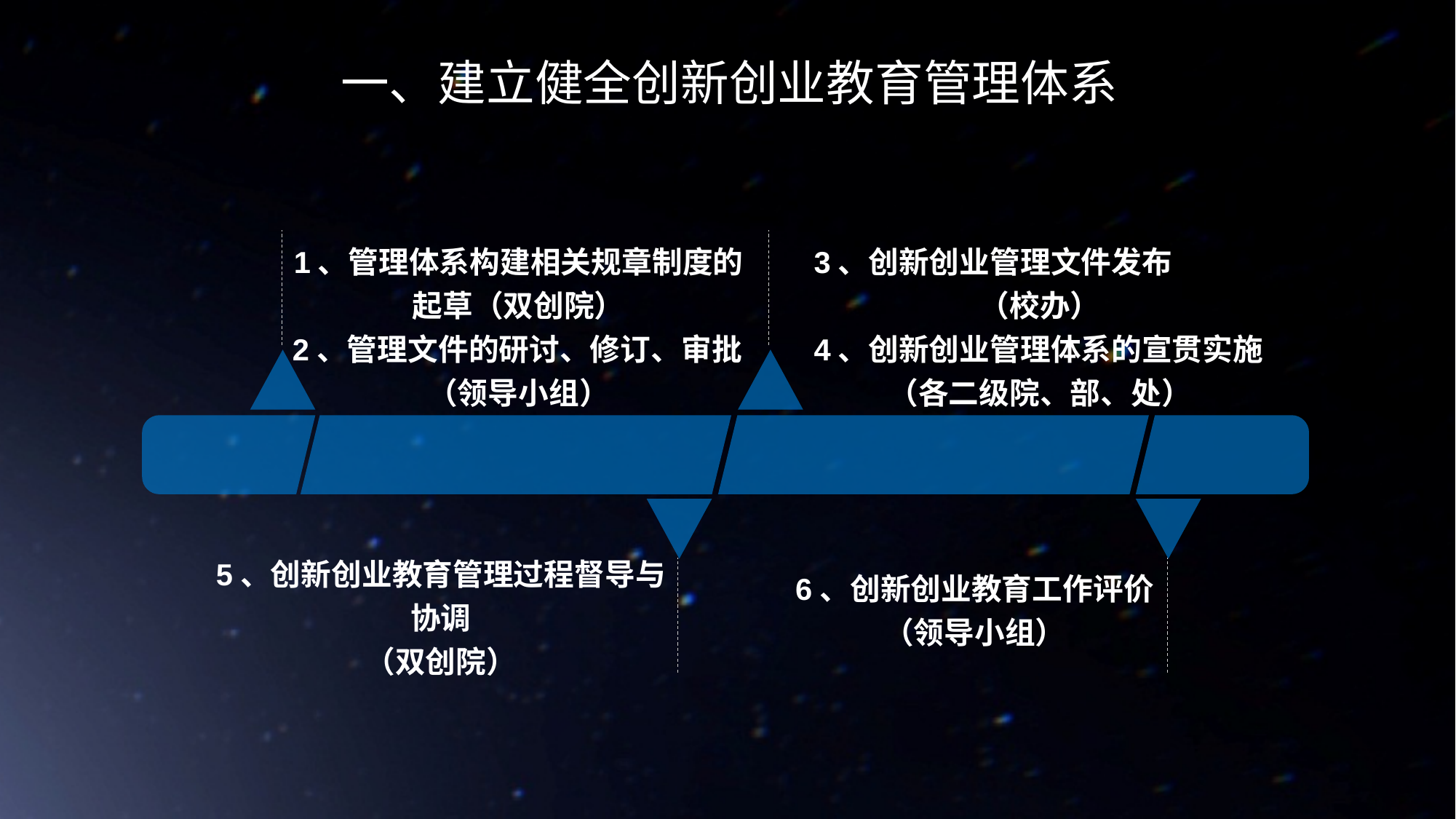

一、建立健全创新创业教育管理体系

1、管理体系构建相关规章制度的起草（双创院）
2、管理文件的研讨、修订、审批
（领导小组）
3、创新创业管理文件发布
（校办）
4、创新创业管理体系的宣贯实施
（各二级院、部、处）

5、创新创业教育管理过程督导与协调
（双创院）
6、创新创业教育工作评价
（领导小组）